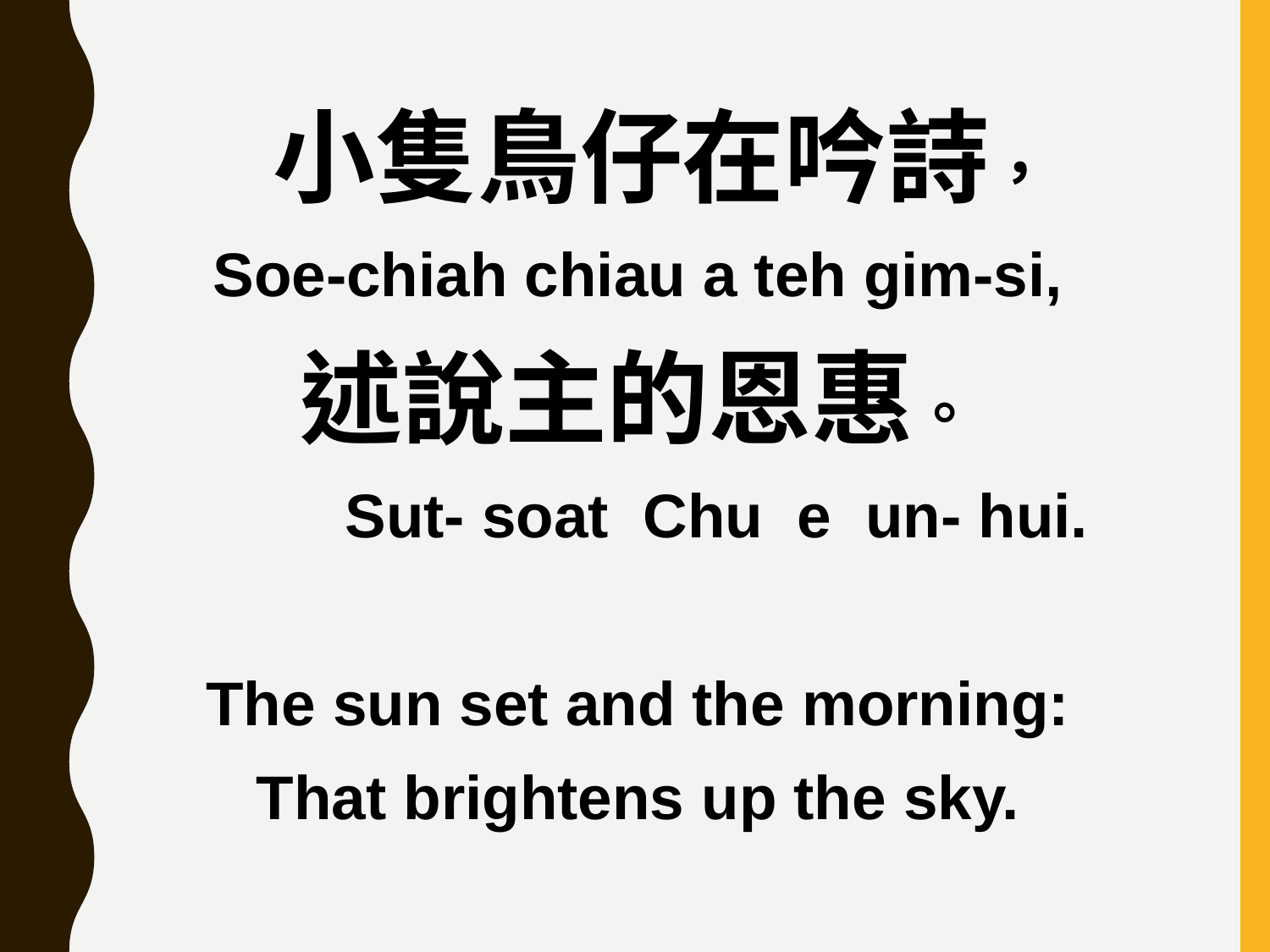

小隻鳥仔在吟詩，
Soe-chiah chiau a teh gim-si,
述說主的恩惠。
                   Sut- soat  Chu  e  un- hui.

The sun set and the morning:
That brightens up the sky.